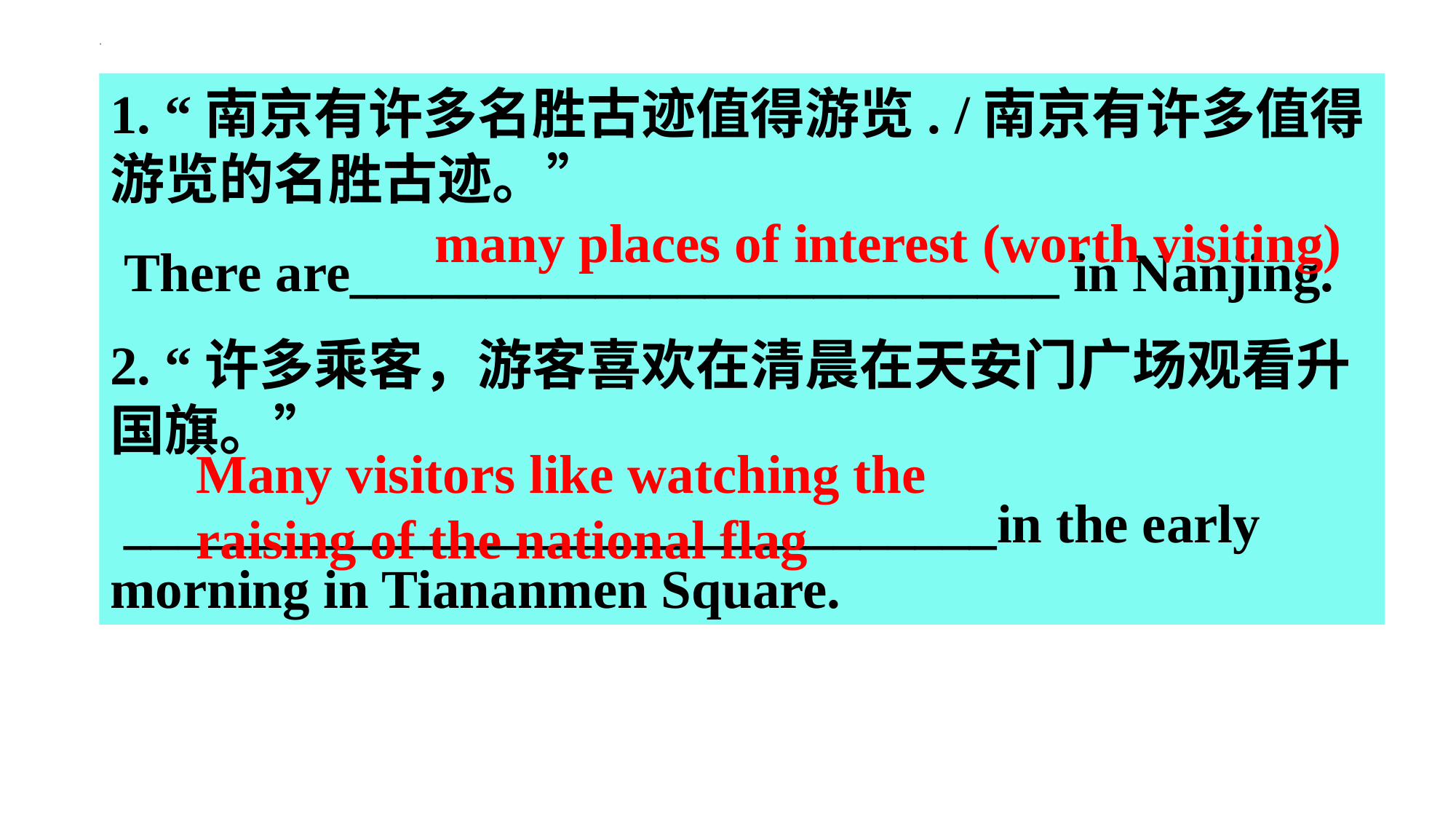

1. “南京有许多名胜古迹值得游览. /南京有许多值得游览的名胜古迹。”
 There are__________________________ in Nanjing.
2. “许多乘客，游客喜欢在清晨在天安门广场观看升国旗。”
 ________________________________in the early morning in Tiananmen Square.
many places of interest (worth visiting)
Many visitors like watching the raising of the national flag